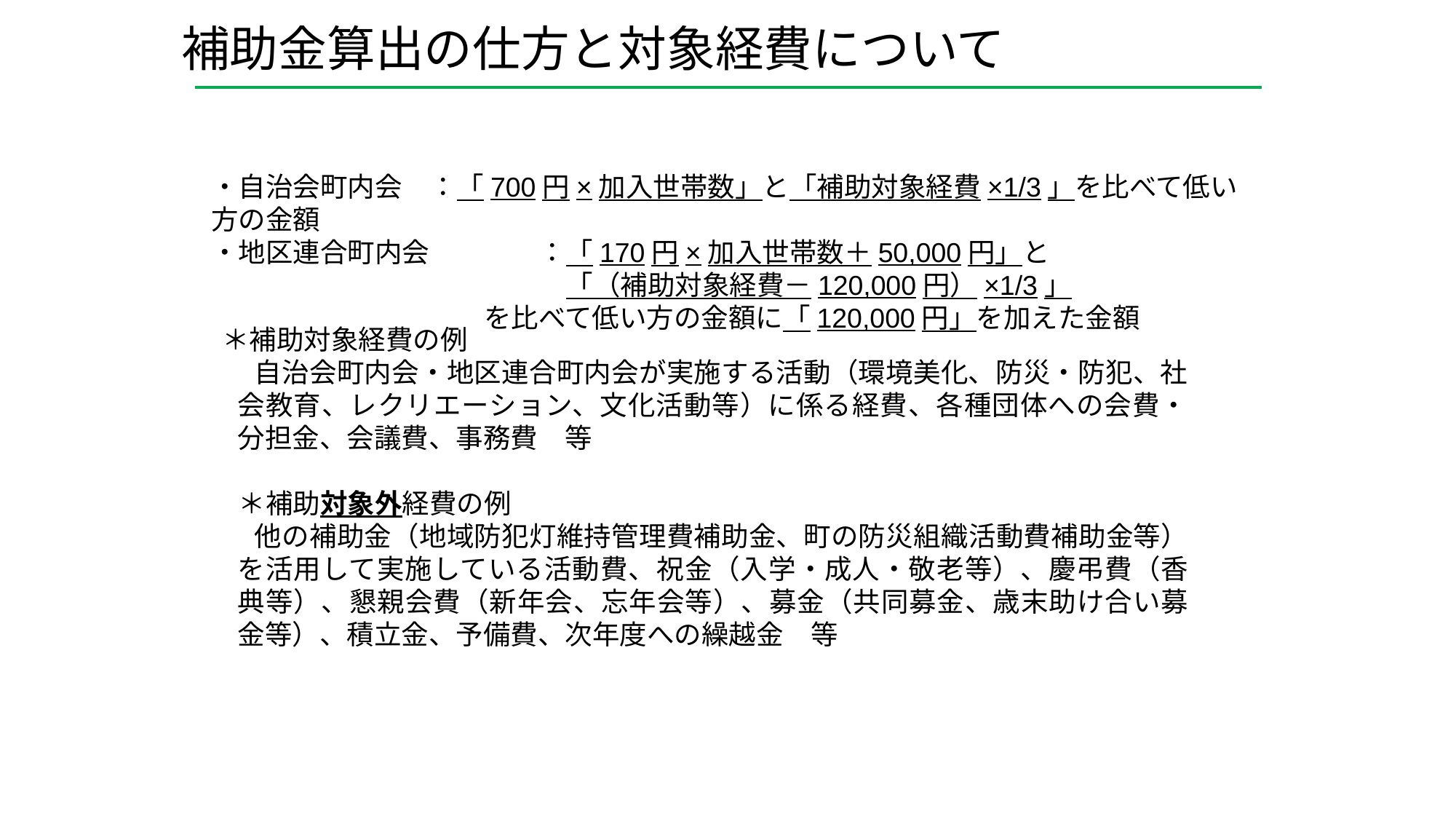

補助金算出の仕方と対象経費について
・自治会町内会	：「700円×加入世帯数」と「補助対象経費×1/3」を比べて低い方の金額
・地区連合町内会	：「170円×加入世帯数＋50,000円」と
　　　　　　　　　　　　　「（補助対象経費－120,000円）×1/3」
	　　　　　　を比べて低い方の金額に「120,000円」を加えた金額

＊補助対象経費の例
自治会町内会・地区連合町内会が実施する活動（環境美化、防災・防犯、社会教育、レクリエーション、文化活動等）に係る経費、各種団体への会費・分担金、会議費、事務費　等

＊補助対象外経費の例
他の補助金（地域防犯灯維持管理費補助金、町の防災組織活動費補助金等）を活用して実施している活動費、祝金（入学・成人・敬老等）、慶弔費（香典等）、懇親会費（新年会、忘年会等）、募金（共同募金、歳末助け合い募金等）、積立金、予備費、次年度への繰越金　等